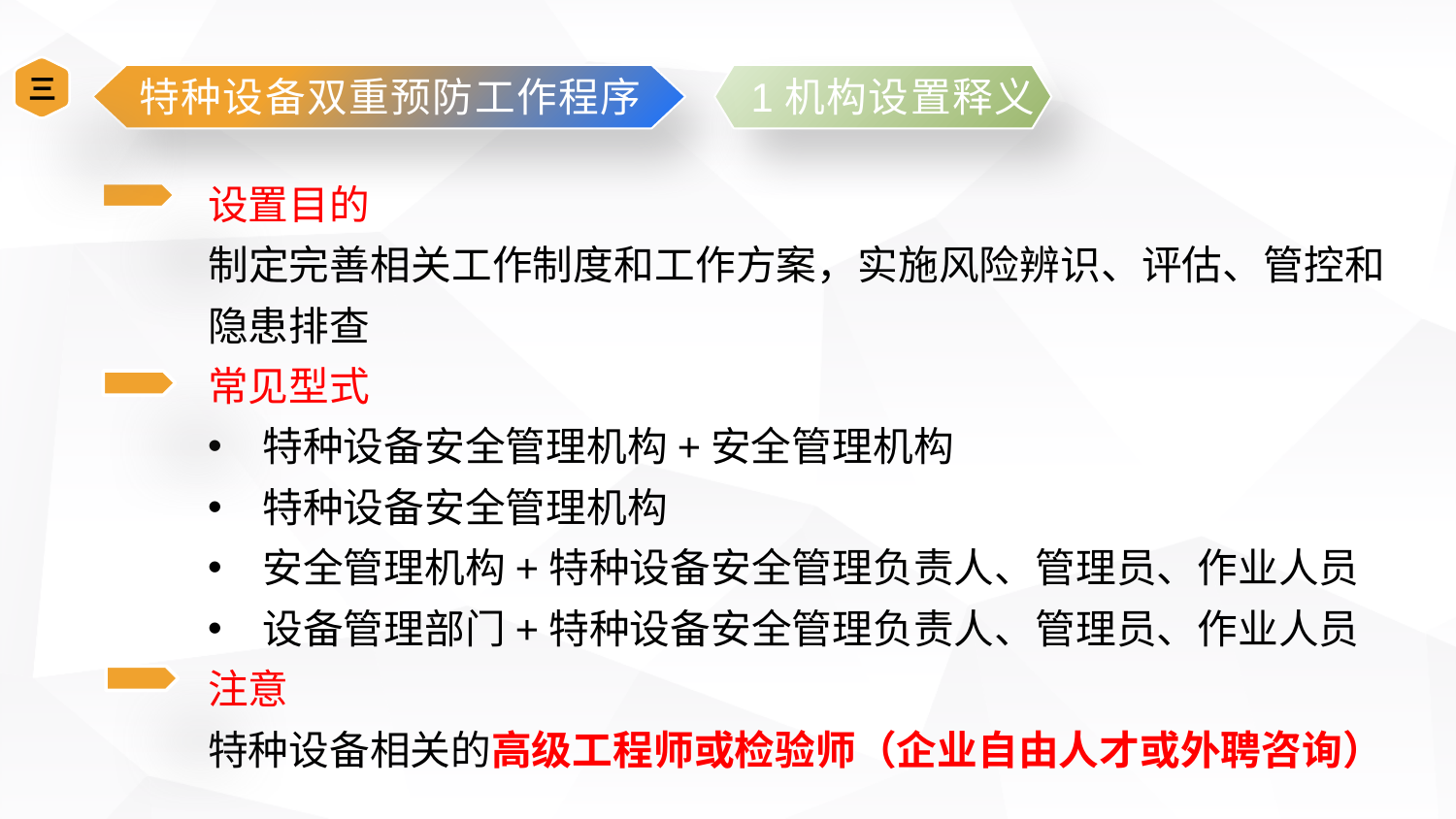

三

特种设备双重预防工作程序

1机构设置释义
设置目的
制定完善相关工作制度和工作方案，实施风险辨识、评估、管控和隐患排查
常见型式
特种设备安全管理机构+安全管理机构
特种设备安全管理机构
安全管理机构+特种设备安全管理负责人、管理员、作业人员
设备管理部门+特种设备安全管理负责人、管理员、作业人员
注意
特种设备相关的高级工程师或检验师（企业自由人才或外聘咨询）

36